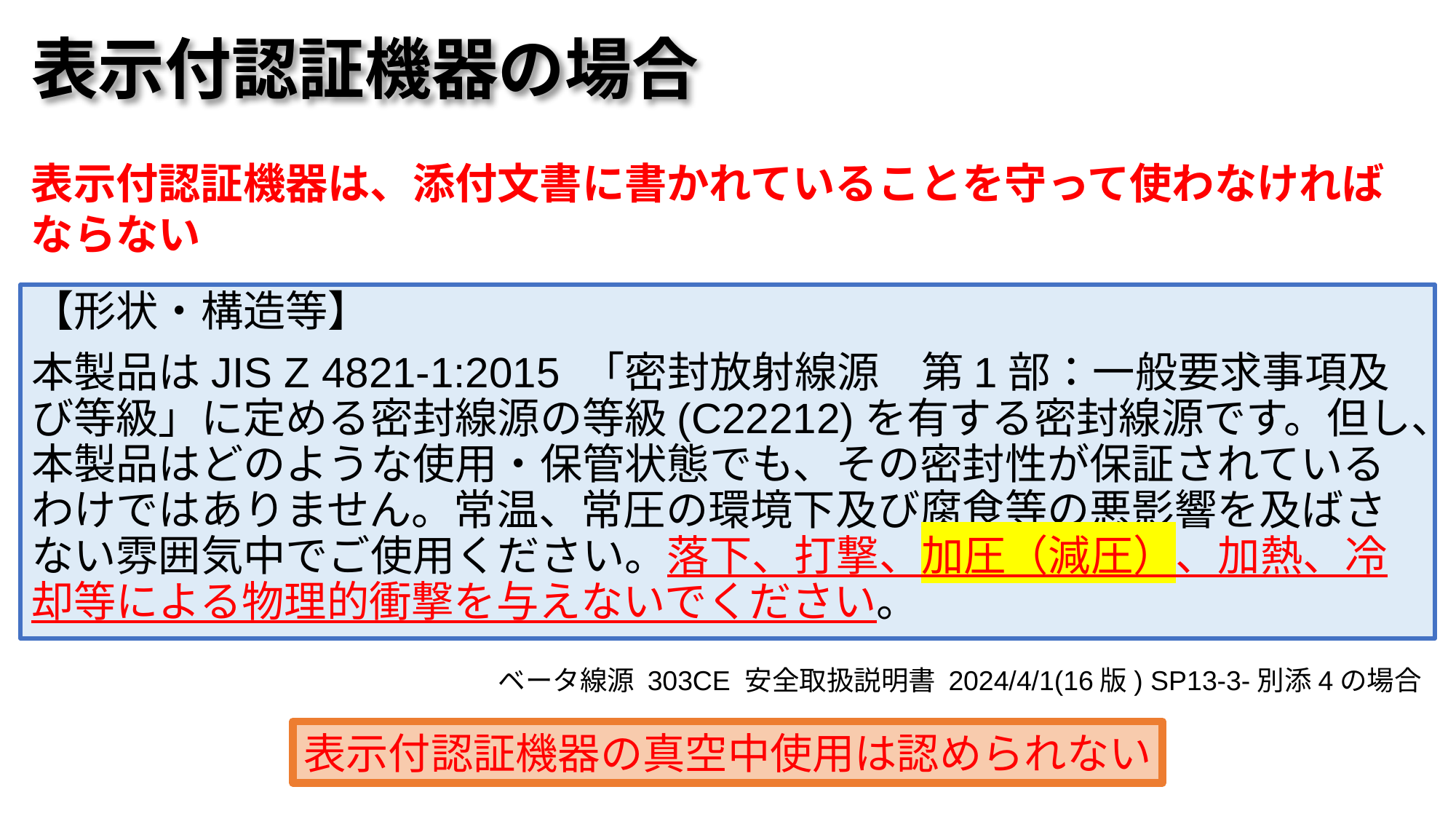

# 表示付認証機器の場合
表示付認証機器は、添付文書に書かれていることを守って使わなければならない
【形状・構造等】
本製品はJIS Z 4821-1:2015 「密封放射線源　第1部：一般要求事項及び等級」に定める密封線源の等級(C22212)を有する密封線源です。但し、本製品はどのような使用・保管状態でも、その密封性が保証されているわけではありません。常温、常圧の環境下及び腐食等の悪影響を及ばさない雰囲気中でご使用ください。落下、打撃、加圧（減圧）、加熱、冷却等による物理的衝撃を与えないでください。
ベータ線源 303CE 安全取扱説明書 2024/4/1(16版) SP13-3-別添4の場合
表示付認証機器の真空中使用は認められない